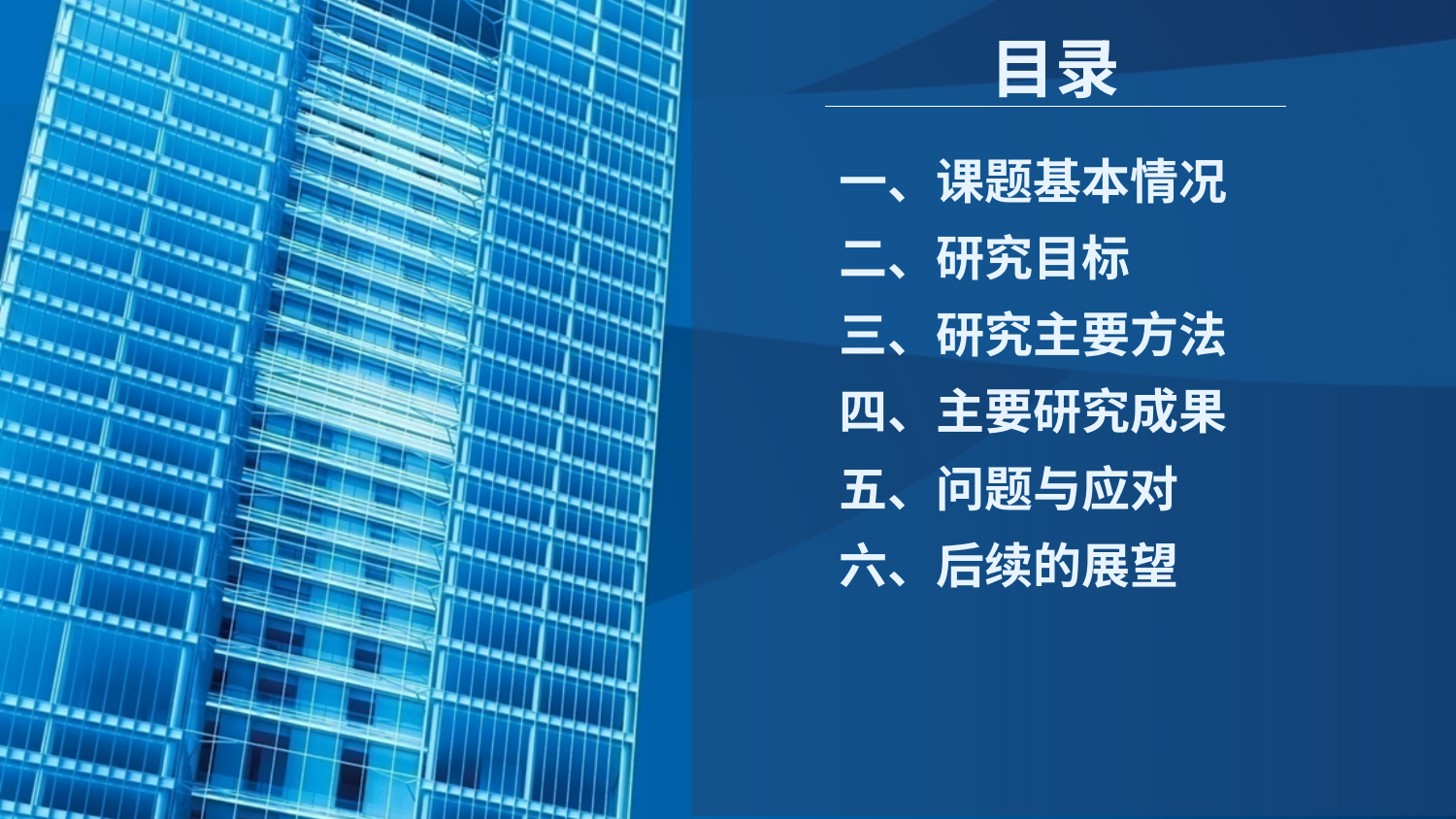

目录
一、课题基本情况
二、研究目标
三、研究主要方法
四、主要研究成果
五、问题与应对
六、后续的展望